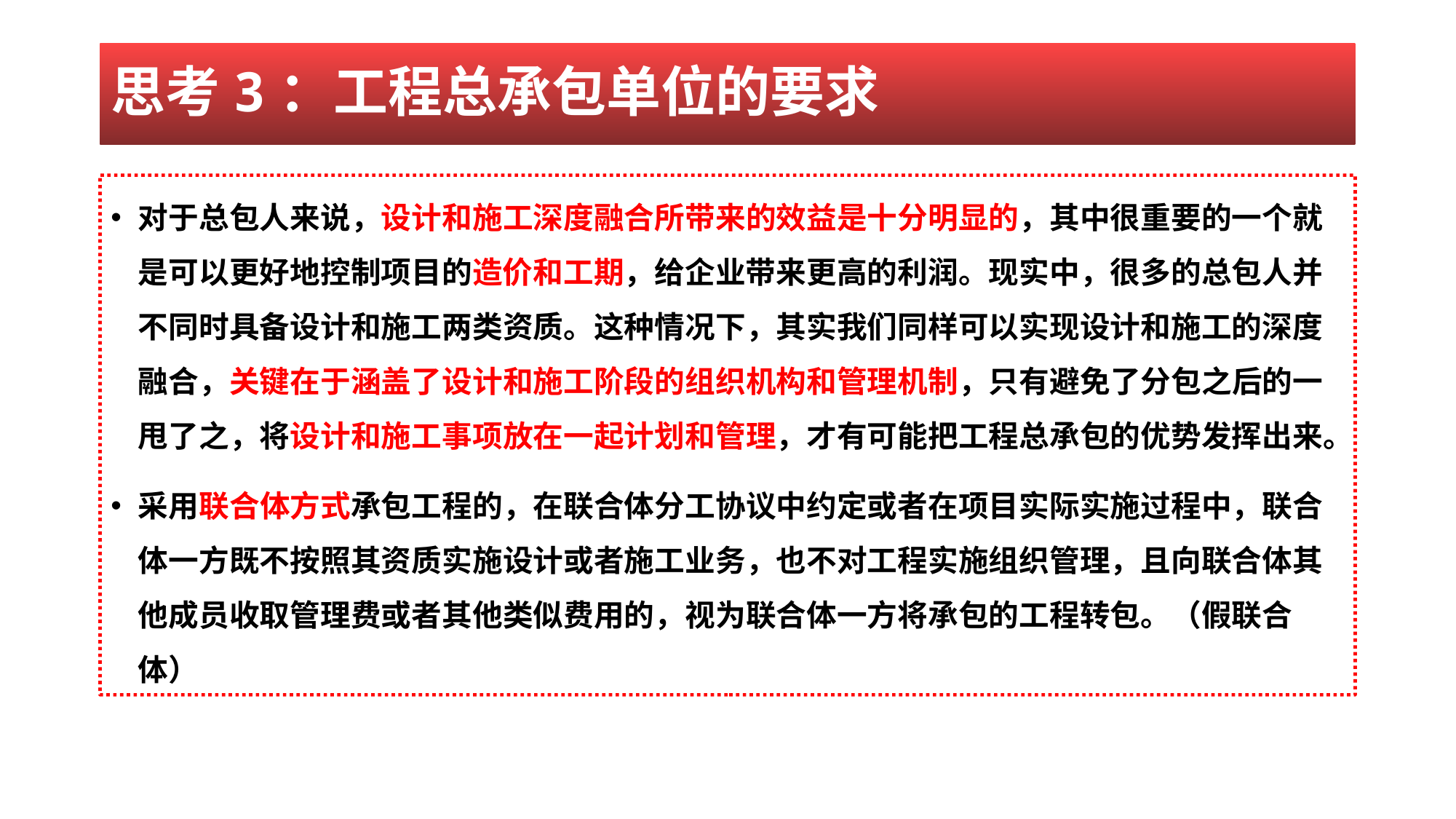

# 思考3：工程总承包单位的要求
对于总包人来说，设计和施工深度融合所带来的效益是十分明显的，其中很重要的一个就是可以更好地控制项目的造价和工期，给企业带来更高的利润。现实中，很多的总包人并不同时具备设计和施工两类资质。这种情况下，其实我们同样可以实现设计和施工的深度融合，关键在于涵盖了设计和施工阶段的组织机构和管理机制，只有避免了分包之后的一甩了之，将设计和施工事项放在一起计划和管理，才有可能把工程总承包的优势发挥出来。
采用联合体方式承包工程的，在联合体分工协议中约定或者在项目实际实施过程中，联合体一方既不按照其资质实施设计或者施工业务，也不对工程实施组织管理，且向联合体其他成员收取管理费或者其他类似费用的，视为联合体一方将承包的工程转包。（假联合体）